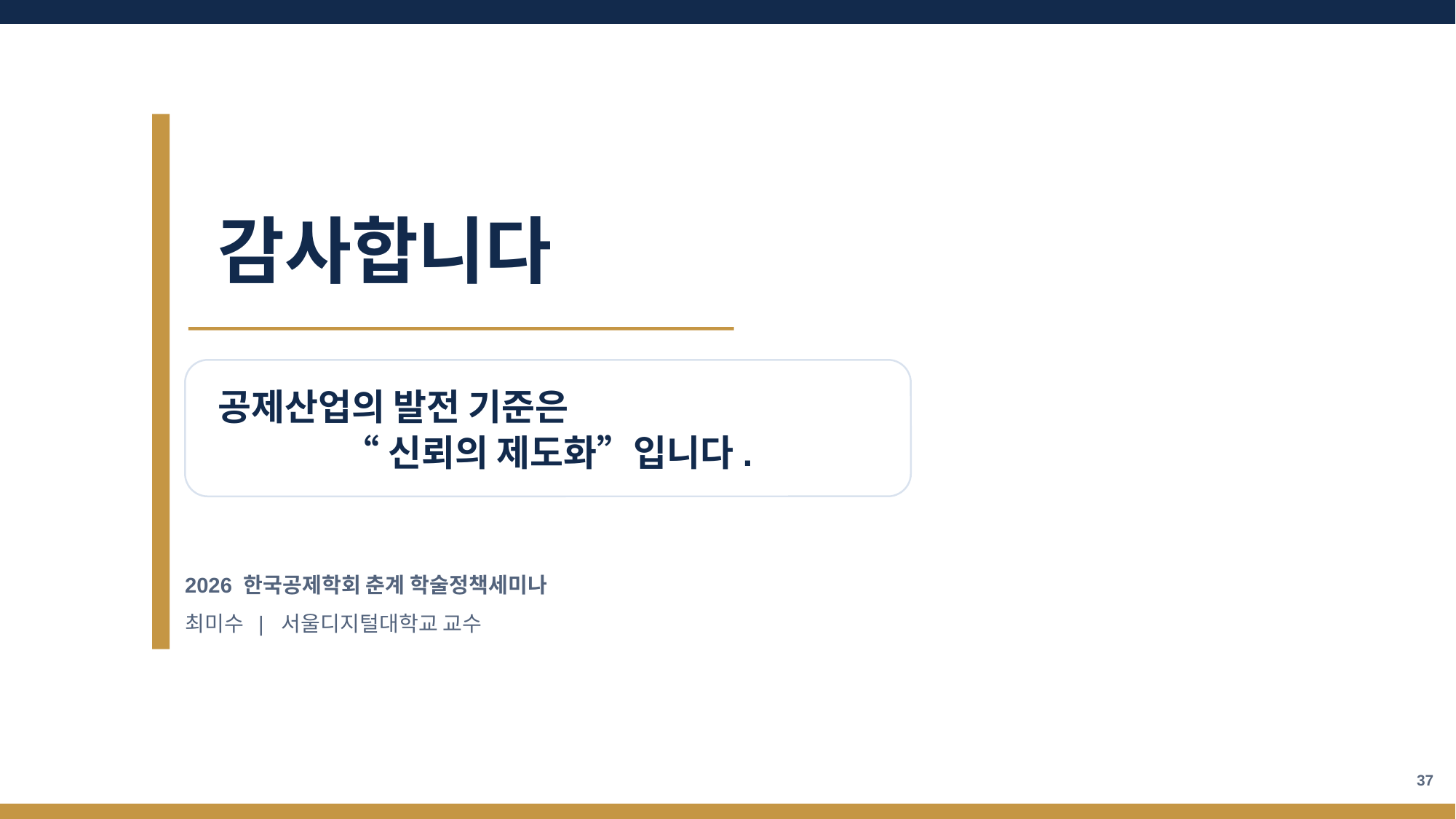

감사합니다

공제산업의 발전 기준은
“신뢰의 제도화”입니다.
2026 한국공제학회 춘계 학술정책세미나
최미수  |  서울디지털대학교 교수
37